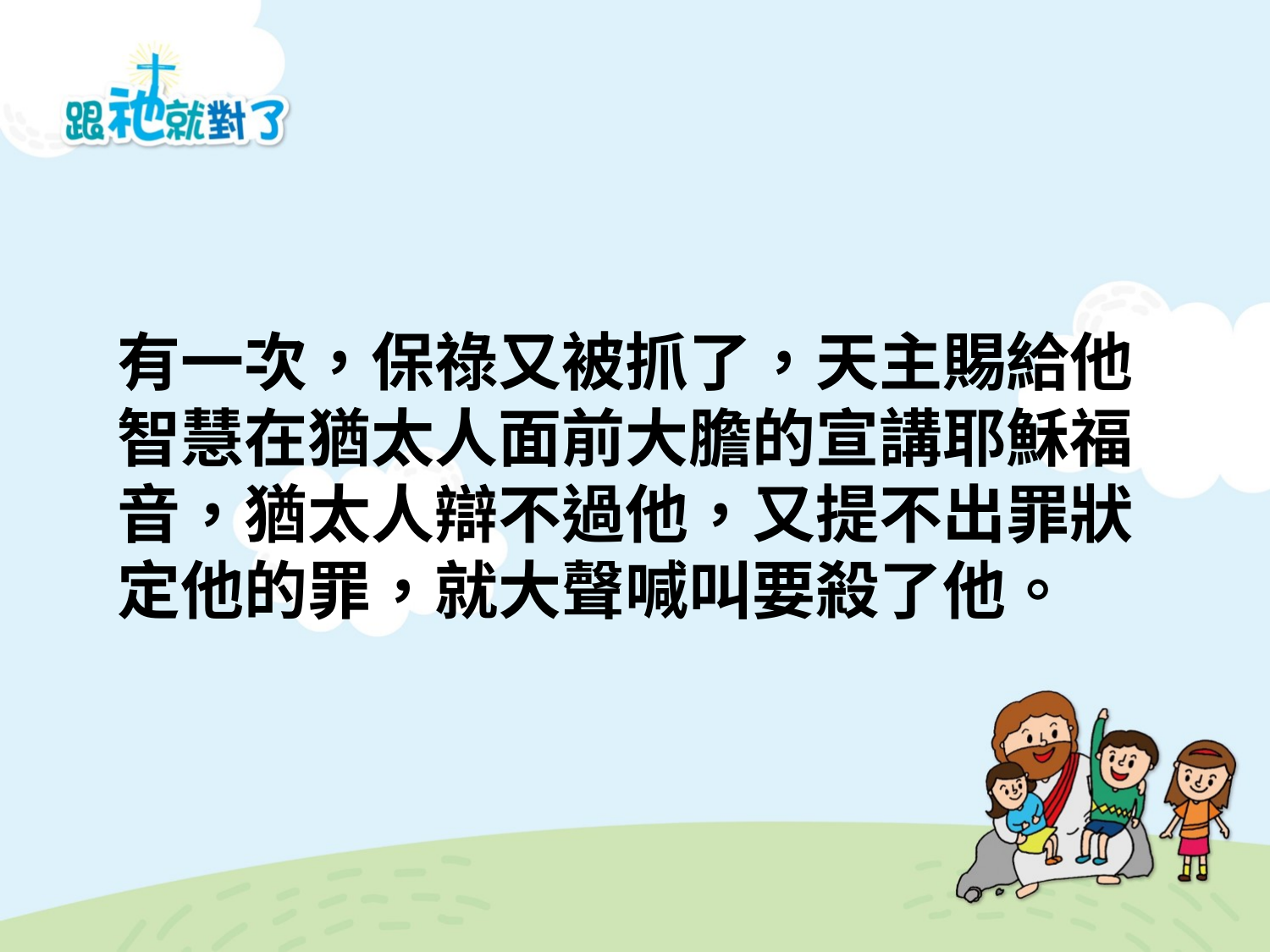

有一次，保祿又被抓了，天主賜給他智慧在猶太人面前大膽的宣講耶穌福音，猶太人辯不過他，又提不出罪狀定他的罪，就大聲喊叫要殺了他。